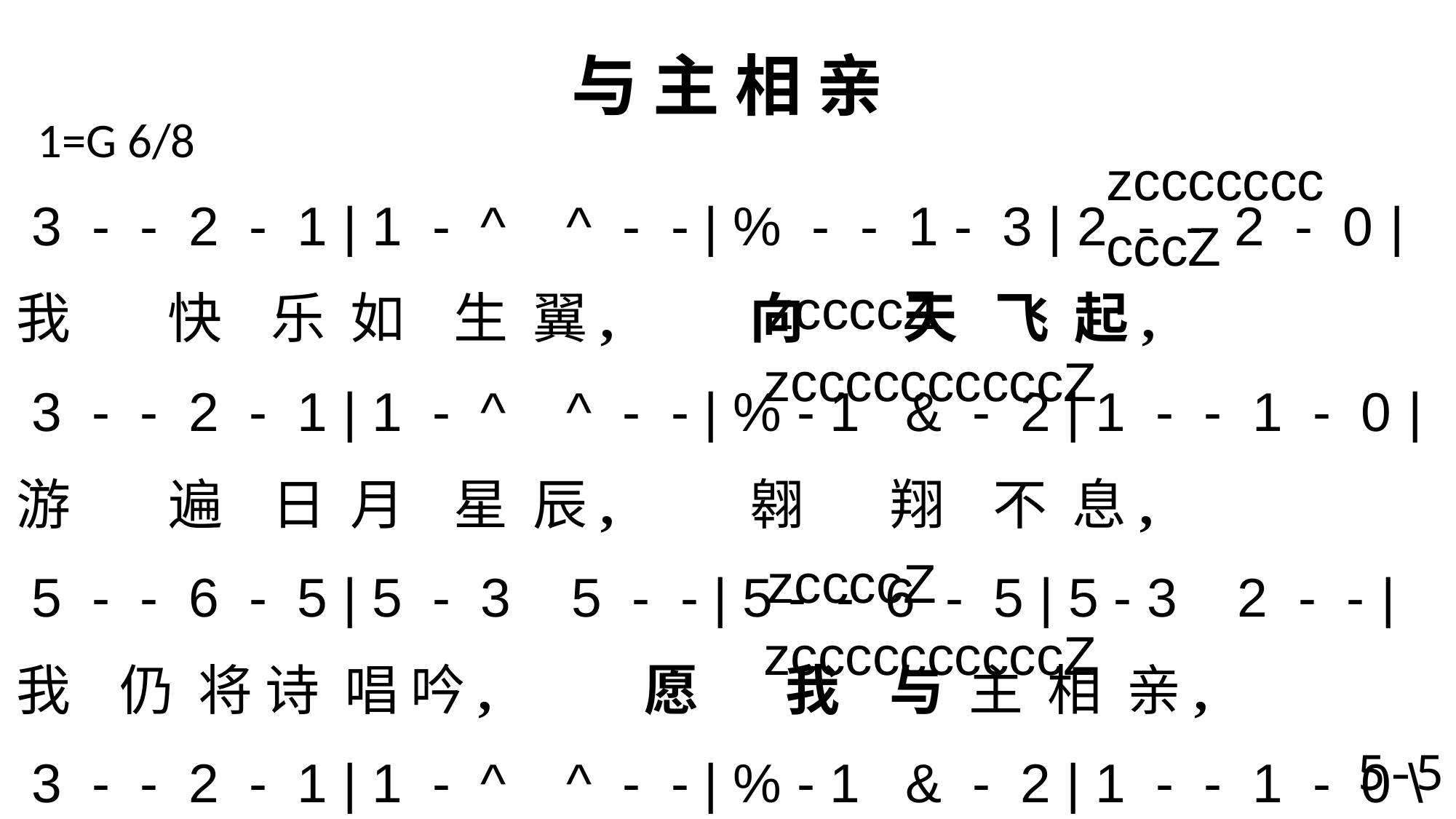

# 与 主 相 亲
1=G 6/8
 zccccccccccZ
 3  -  -  2  -  1 | 1  -  ^    ^  -  - | %  -  -  1 -  3 | 2  -  -  2  -  0 |
我        快    乐  如    生  翼,         向        天   飞  起,
 3  -  -  2  -  1 | 1  -  ^    ^  -  - | % - 1   &  -  2 | 1  -  -  1  -  0 |
游        遍    日  月    星  辰,         翱       翔    不  息,
 5  -  -  6  -  5 | 5  -  3    5  -  - | 5 -  -  6  -  5 | 5 - 3    2  -  - |
我    仍  将 诗  唱 吟,      愿       我    与  主  相  亲,
 3  -  -  2  -  1 | 1  -  ^    ^  -  - | % - 1   &  -  2 | 1  -  -  1  -  0 \
愿        我    与  主    相  亲,         与       主    相  近。
 zccccZ                 zccccccccccZ
 zccccZ                 zccccccccccZ
5-5